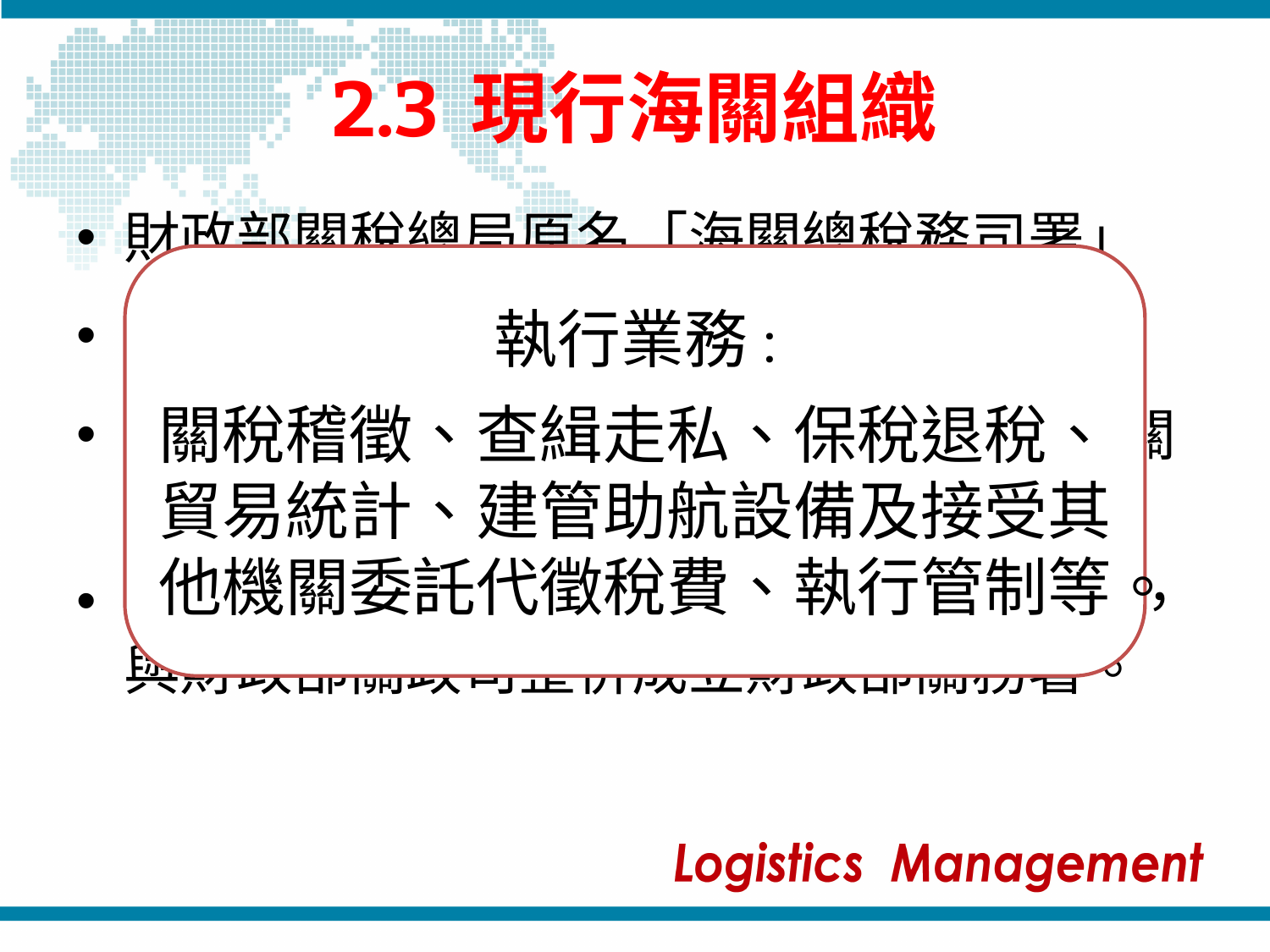

# 2.3 現行海關組織
財政部關稅總局原名「海關總稅務司署」

於1854年清朝咸豐4年成立

民國80年2月1日正式改名為「財政部關稅總局」

民國102年1月1日配合行政院組織改造，與財政部關政司整併成立財政部關務署。
執行業務:

關稅稽徵、查緝走私、保稅退稅、貿易統計、建管助航設備及接受其他機關委託代徵稅費、執行管制等。